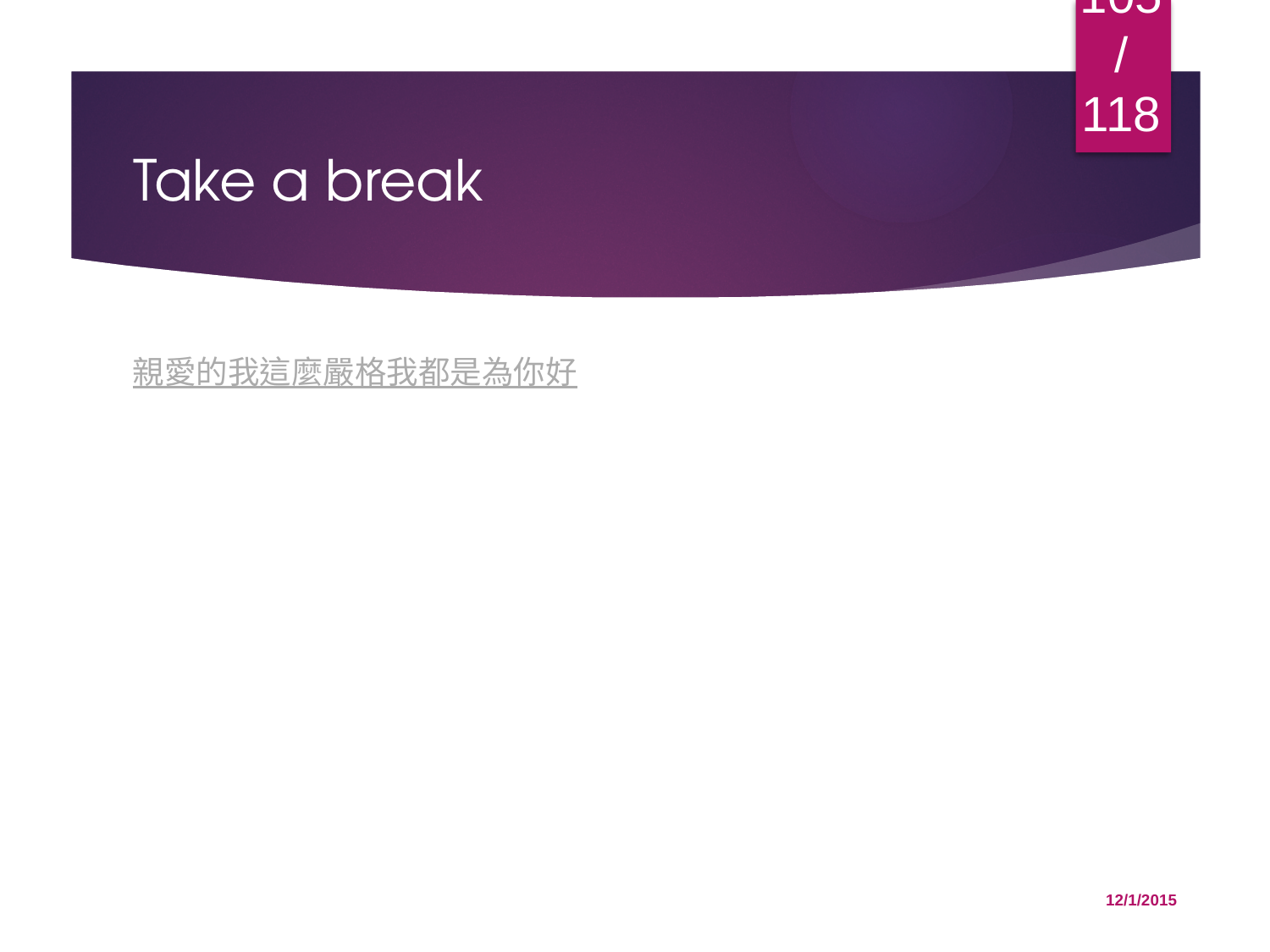

105/118
# Take a break
親愛的我這麼嚴格我都是為你好
12/1/2015